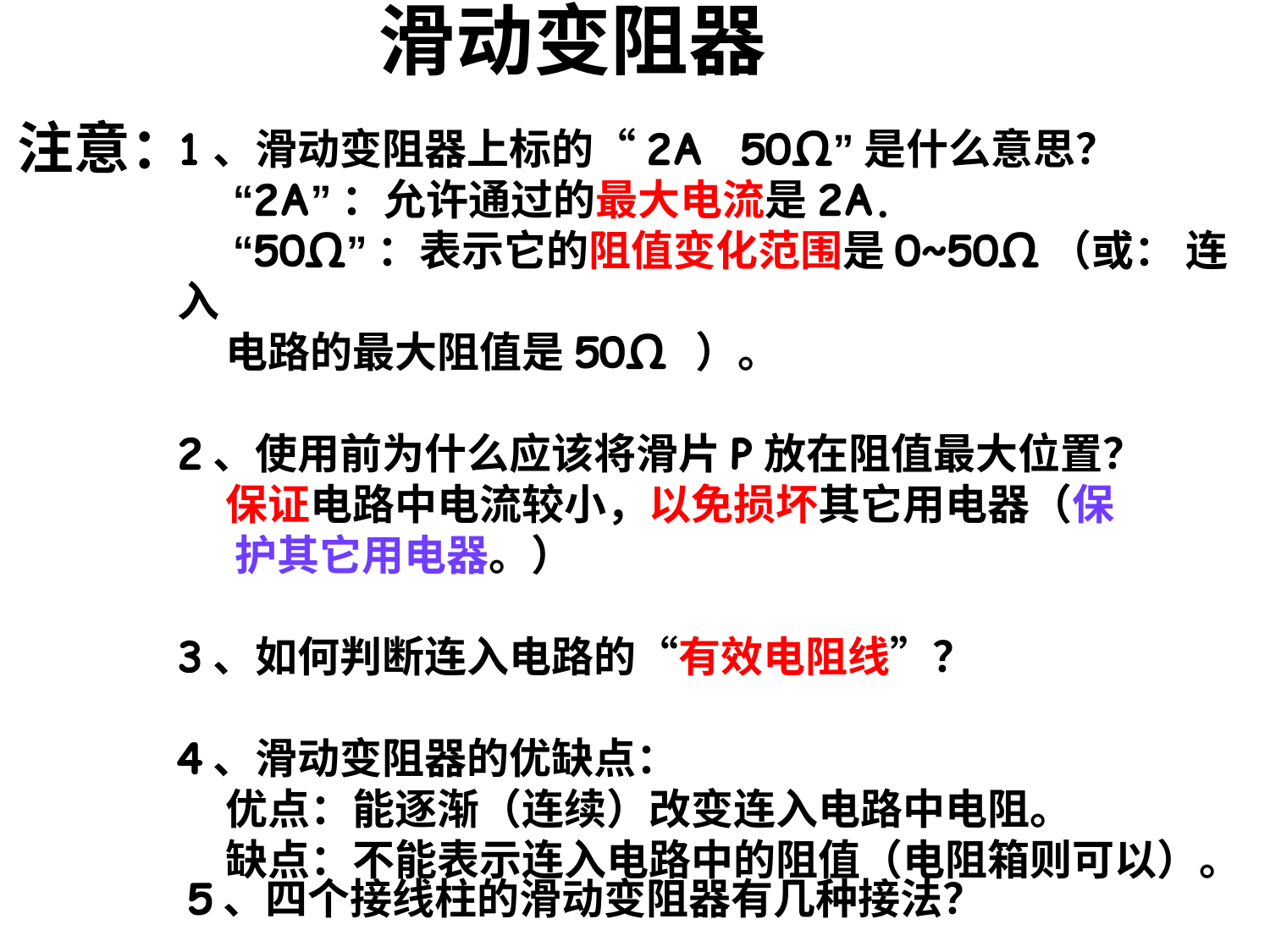

# 滑动变阻器
注意：
1、滑动变阻器上标的“2A  50Ω”是什么意思？
   “2A”：允许通过的最大电流是2A.
   “50Ω”：表示它的阻值变化范围是0~50Ω（或： 连入
    电路的最大阻值是50Ω ）。

2、使用前为什么应该将滑片P放在阻值最大位置？
    保证电路中电流较小，以免损坏其它用电器（保
     护其它用电器。）

3、如何判断连入电路的“有效电阻线”？

4、滑动变阻器的优缺点：
    优点：能逐渐（连续）改变连入电路中电阻。
    缺点：不能表示连入电路中的阻值（电阻箱则可以）。
5、四个接线柱的滑动变阻器有几种接法？